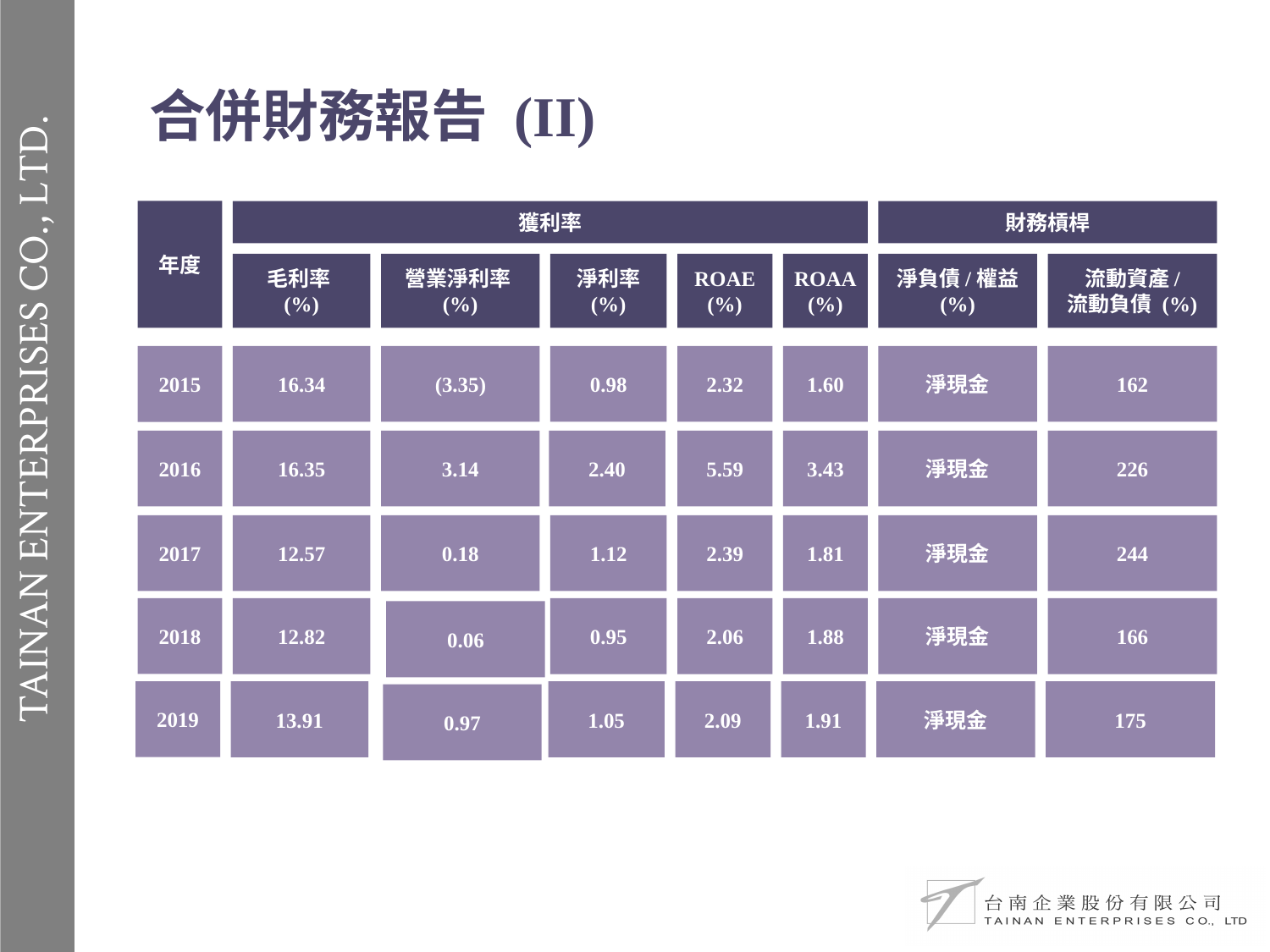

合併財務報告 (II)
年度
獲利率
財務槓桿
毛利率
(%)
營業淨利率
(%)
淨利率
(%)
ROAE
(%)
ROAA
(%)
淨負債/權益
(%)
流動資產/
流動負債 (%)
2015
16.34
(3.35)
0.98
2.32
1.60
淨現金
162
2016
16.35
3.14
2.40
5.59
3.43
淨現金
226
2017
12.57
0.18
1.12
2.39
1.81
淨現金
244
2018
12.82
0.95
2.06
1.88
淨現金
166
0.06
2019
13.91
1.05
2.09
1.91
淨現金
175
0.97